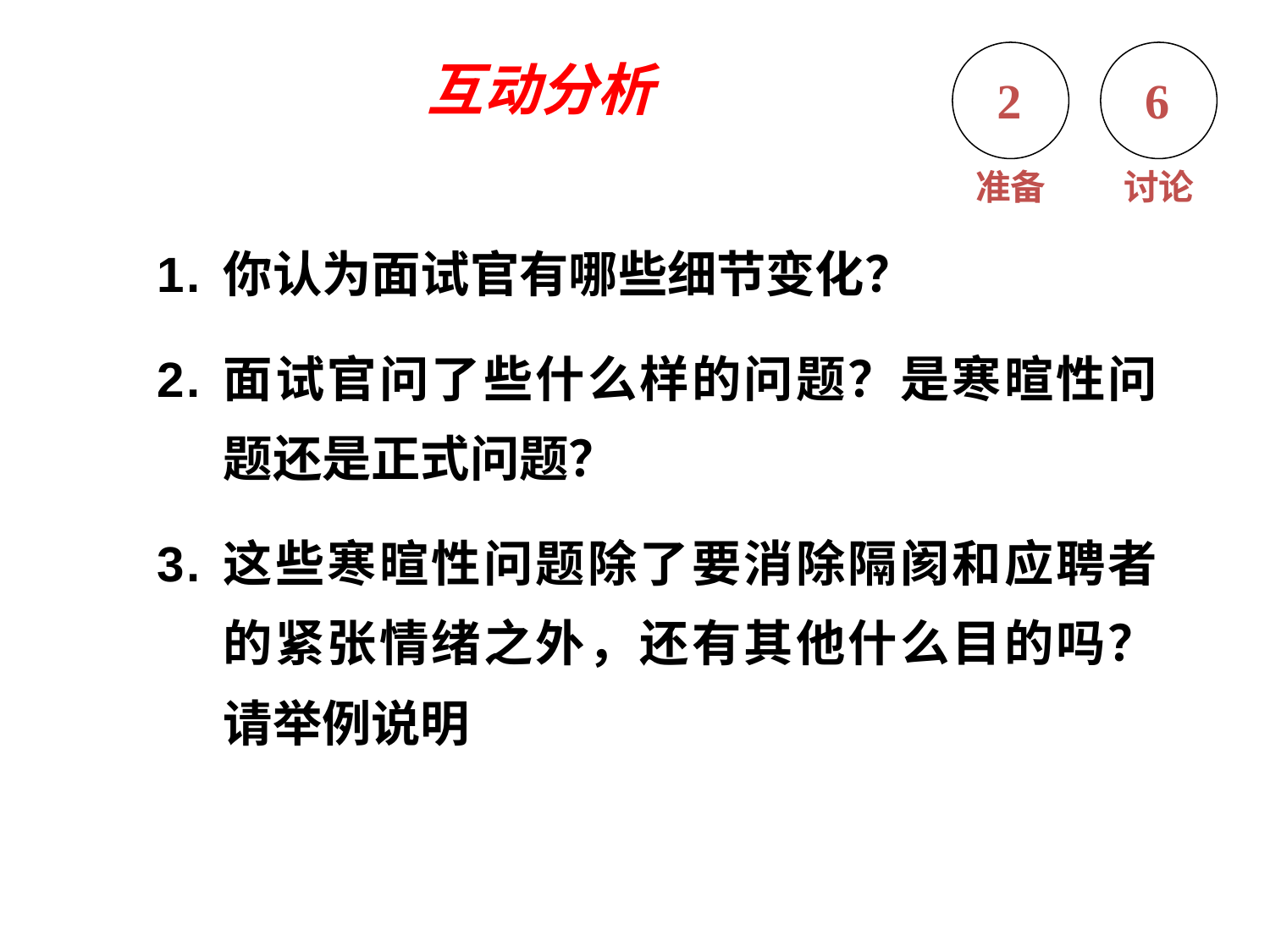

2
6
互动分析
准备
讨论

你认为面试官有哪些细节变化？
面试官问了些什么样的问题？是寒暄性问题还是正式问题？
这些寒暄性问题除了要消除隔阂和应聘者的紧张情绪之外，还有其他什么目的吗？请举例说明